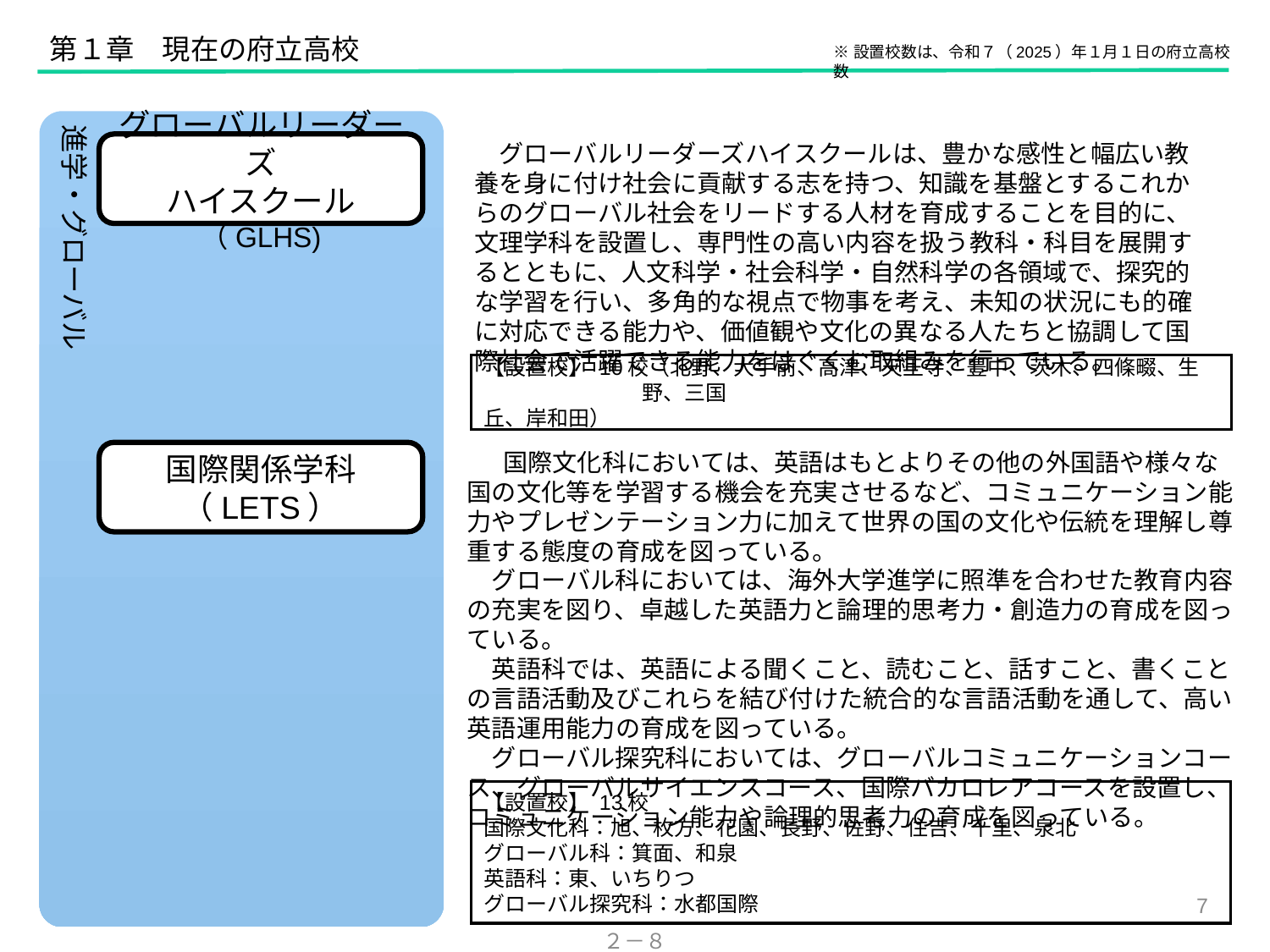

第１章　現在の府立高校
※設置校数は、令和７（2025）年１月１日の府立高校数
進学・グローバル

　グローバルリーダーズハイスクールは、豊かな感性と幅広い教養を身に付け社会に貢献する志を持つ、知識を基盤とするこれからのグローバル社会をリードする人材を育成することを目的に、文理学科を設置し、専門性の高い内容を扱う教科・科目を展開するとともに、人文科学・社会科学・自然科学の各領域で、探究的な学習を行い、多角的な視点で物事を考え、未知の状況にも的確に対応できる能力や、価値観や文化の異なる人たちと協調して国際社会で活躍できる能力をはぐくむ取組みを行っている。
グローバルリーダーズ
ハイスクール（GLHS)
【設置校】 10校（北野、大手前、高津、天王寺、豊中、茨木、四條畷、生野、三国
丘、岸和田）
 　国際文化科においては、英語はもとよりその他の外国語や様々な国の文化等を学習する機会を充実させるなど、コミュニケーション能力やプレゼンテーション力に加えて世界の国の文化や伝統を理解し尊重する態度の育成を図っている。
　グローバル科においては、海外大学進学に照準を合わせた教育内容の充実を図り、卓越した英語力と論理的思考力・創造力の育成を図っている。
　英語科では、英語による聞くこと、読むこと、話すこと、書くことの言語活動及びこれらを結び付けた統合的な言語活動を通して、高い英語運用能力の育成を図っている。
　グローバル探究科においては、グローバルコミュニケーションコース、グローバルサイエンスコース、国際バカロレアコースを設置し、コミュニケーション能力や論理的思考力の育成を図っている。
国際関係学科（LETS）
【設置校】 13校
国際文化科：旭、枚方、花園、長野、佐野、住吉、千里、泉北
グローバル科：箕面、和泉
英語科：東、いちりつ
グローバル探究科：水都国際
7
２－８